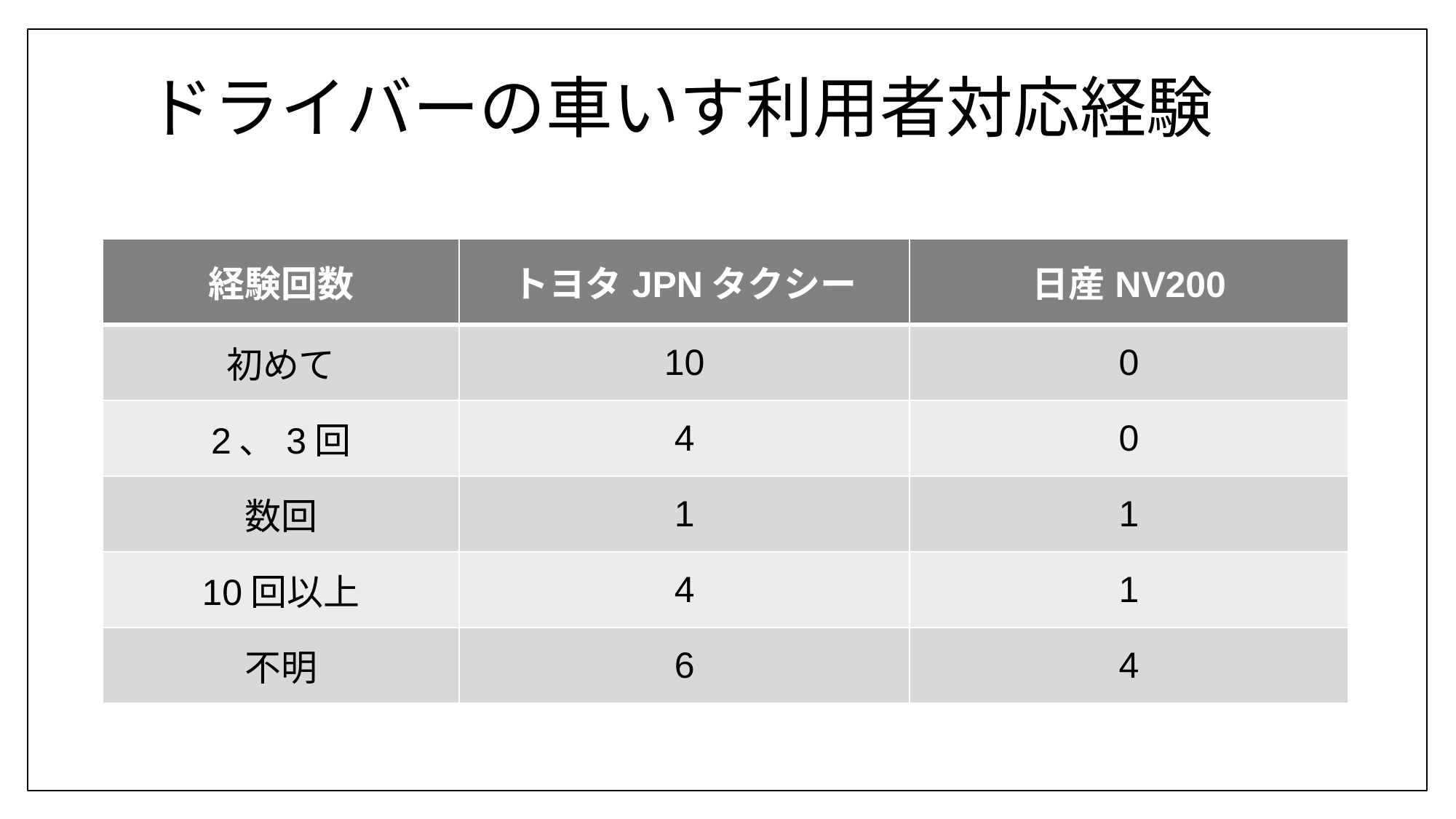

# ドライバーの車いす利用者対応経験
| 経験回数 | トヨタJPNタクシー | 日産NV200 |
| --- | --- | --- |
| 初めて | 10 | 0 |
| 2、3回 | 4 | 0 |
| 数回 | 1 | 1 |
| 10回以上 | 4 | 1 |
| 不明 | 6 | 4 |